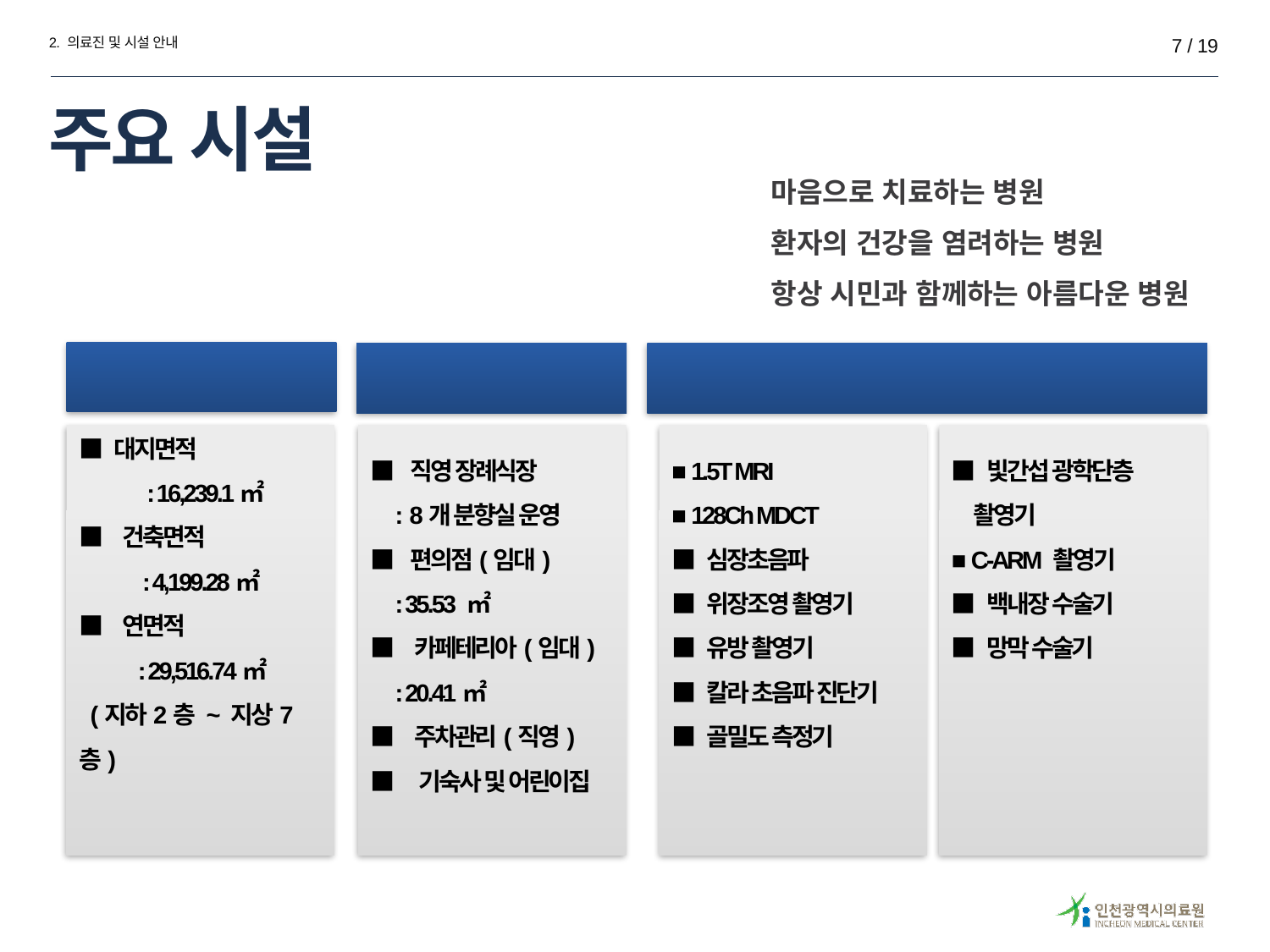

2. 의료진 및 시설 안내
7 / 19
# 주요 시설
마음으로 치료하는 병원
환자의 건강을 염려하는 병원
항상 시민과 함께하는 아름다운 병원

면      적
부대시설
주요 의료장비
■ 대지면적
               : 16,239.1㎡
■   건축면적
              : 4,199.28㎡
■   연면적
             : 29,516.74㎡
  (지하2층 ~ 지상7층)

■  직영 장례식장
     :  8개 분향실 운영
■  편의점(임대)
     : 35.53 ㎡
■   카페테리아(임대)
     : 20.41㎡
■   주차관리(직영)
■    기숙사 및 어린이집

■ 1.5T MRI
■ 128Ch MDCT
■ 심장초음파
■ 위장조영 촬영기
■ 유방 촬영기
■ 칼라 초음파 진단기
■ 골밀도 측정기

■ 빛간섭 광학단층
   촬영기
■ C-ARM 촬영기
■ 백내장 수술기
■ 망막 수술기